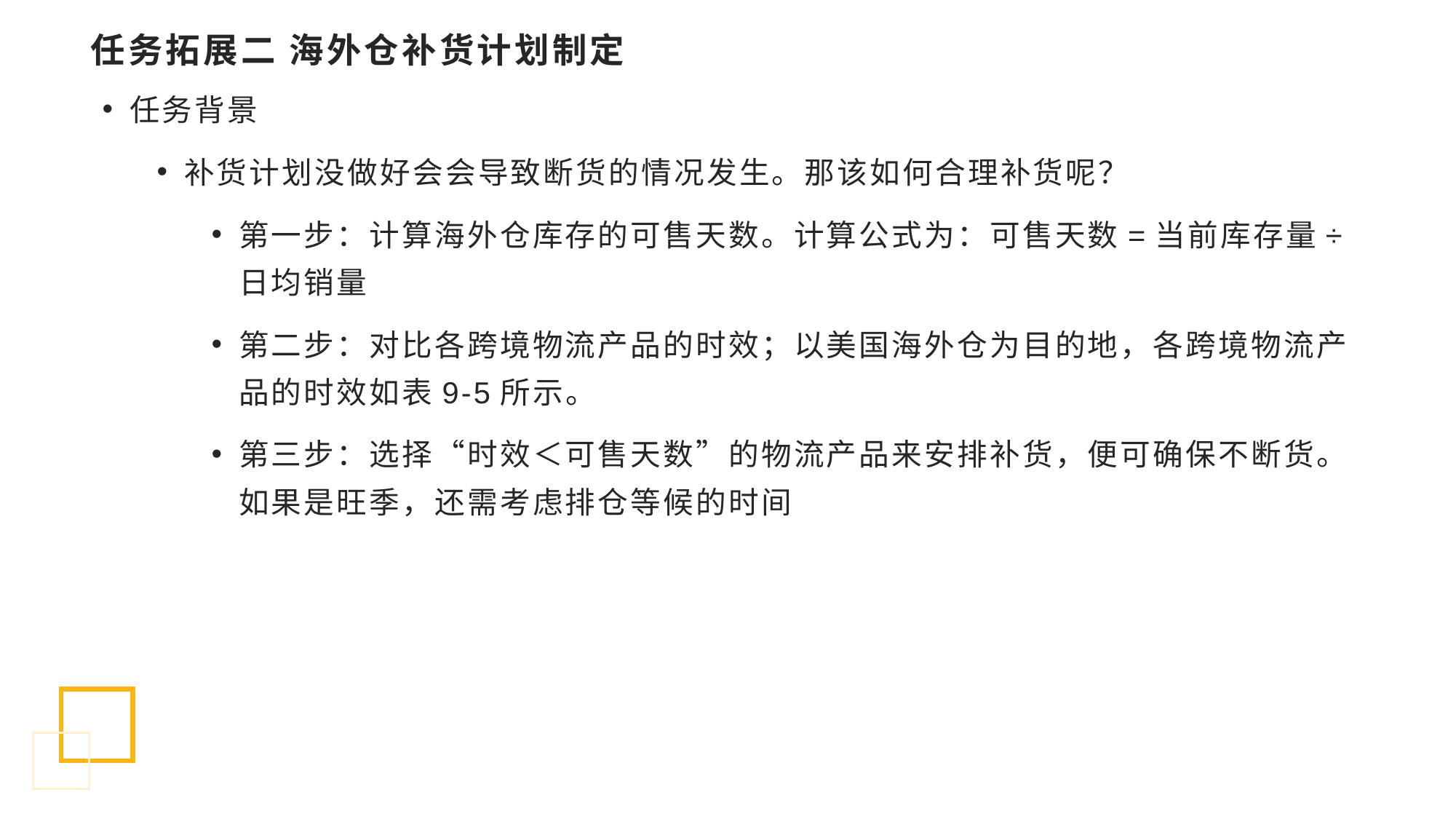

# 任务拓展二 海外仓补货计划制定
任务背景
补货计划没做好会会导致断货的情况发生。那该如何合理补货呢？
第一步：计算海外仓库存的可售天数。计算公式为：可售天数=当前库存量÷日均销量
第二步：对比各跨境物流产品的时效；以美国海外仓为目的地，各跨境物流产品的时效如表9-5所示。
第三步：选择“时效＜可售天数”的物流产品来安排补货，便可确保不断货。如果是旺季，还需考虑排仓等候的时间